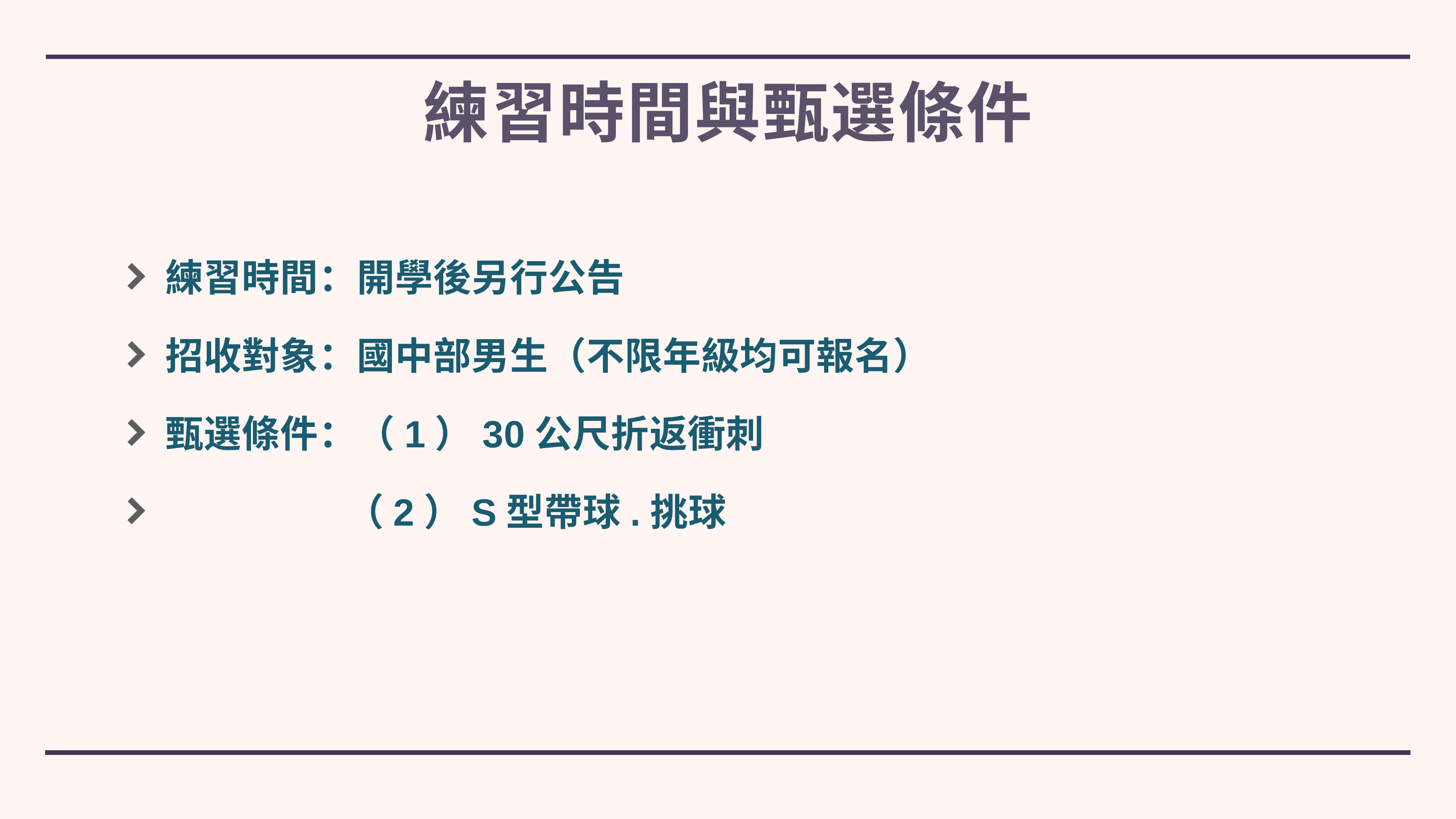

# 練習時間與甄選條件
練習時間：開學後另行公告
招收對象：國中部男生（不限年級均可報名）
甄選條件：（1）30公尺折返衝刺
                   （2）S型帶球.挑球
21